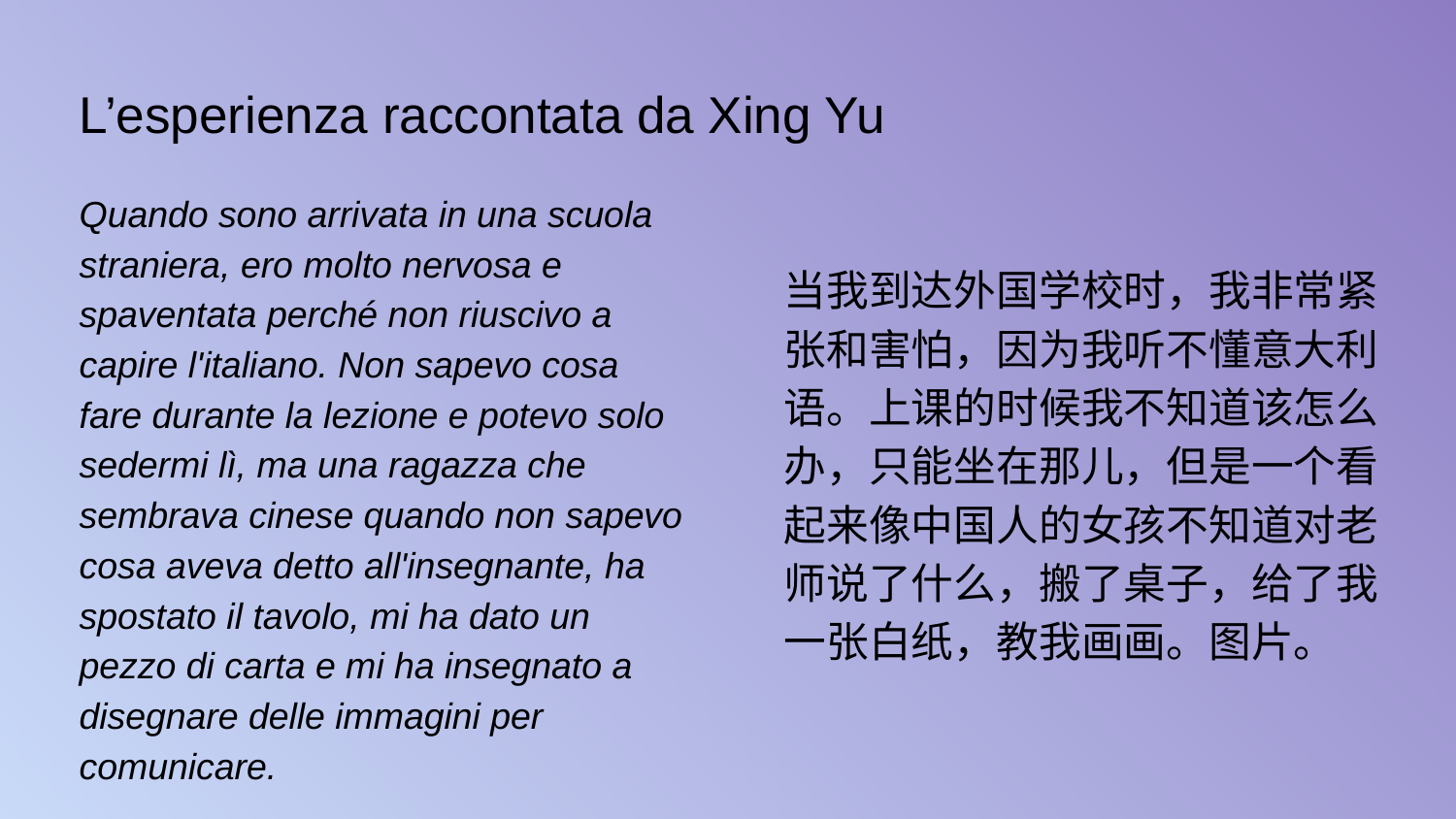

# L’esperienza raccontata da Xing Yu
Quando sono arrivata in una scuola straniera, ero molto nervosa e spaventata perché non riuscivo a capire l'italiano. Non sapevo cosa fare durante la lezione e potevo solo sedermi lì, ma una ragazza che sembrava cinese quando non sapevo cosa aveva detto all'insegnante, ha spostato il tavolo, mi ha dato un pezzo di carta e mi ha insegnato a disegnare delle immagini per comunicare.

当我到达外国学校时，我非常紧张和害怕，因为我听不懂意大利语。上课的时候我不知道该怎么办，只能坐在那儿，但是一个看起来像中国人的女孩不知道对老师说了什么，搬了桌子，给了我一张白纸，教我画画。图片。